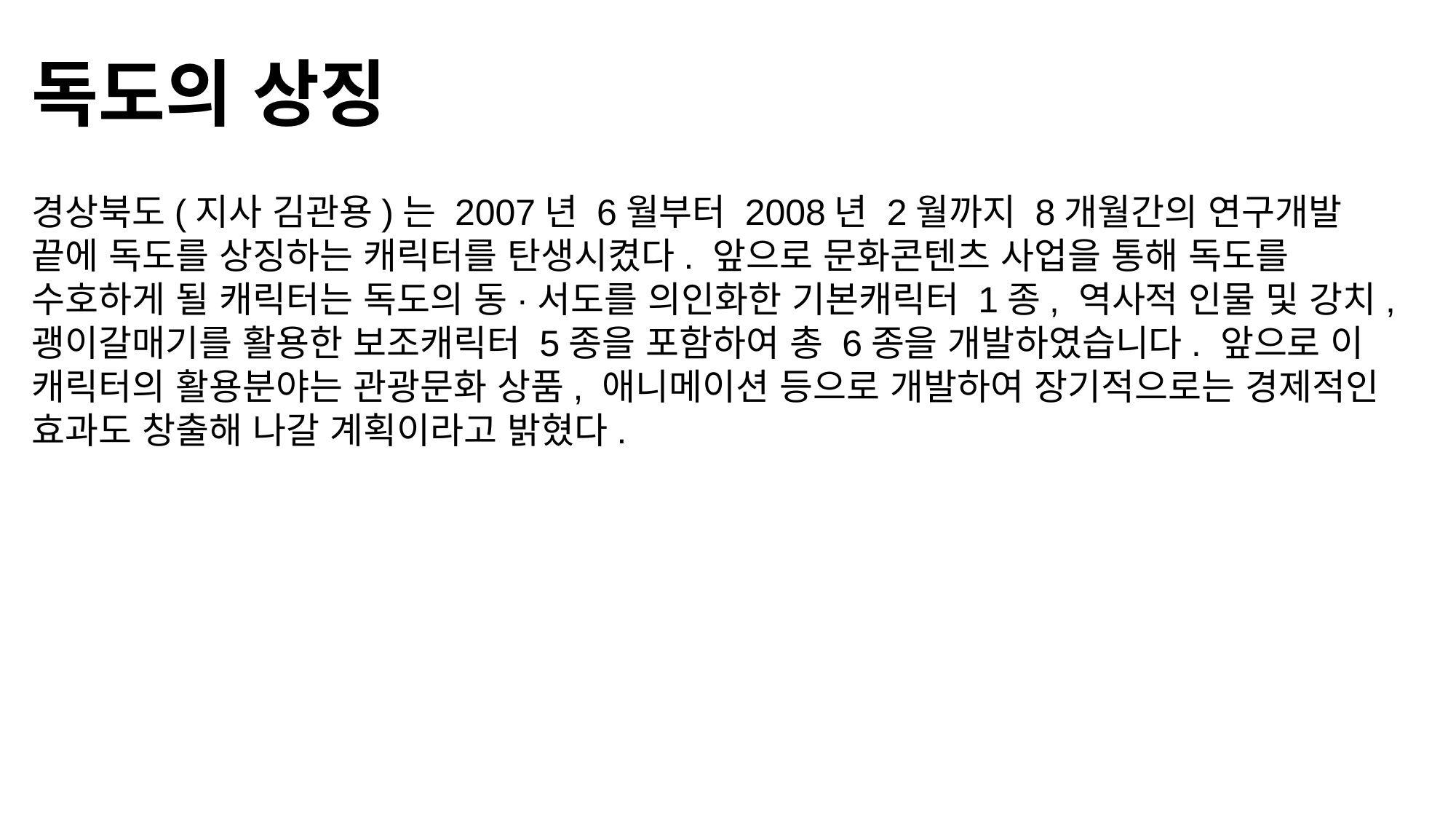

독도의 상징
경상북도(지사 김관용)는 2007년 6월부터 2008년 2월까지 8개월간의 연구개발 끝에 독도를 상징하는 캐릭터를 탄생시켰다. 앞으로 문화콘텐츠 사업을 통해 독도를 수호하게 될 캐릭터는 독도의 동·서도를 의인화한 기본캐릭터 1종, 역사적 인물 및 강치, 괭이갈매기를 활용한 보조캐릭터 5종을 포함하여 총 6종을 개발하였습니다. 앞으로 이 캐릭터의 활용분야는 관광문화 상품, 애니메이션 등으로 개발하여 장기적으로는 경제적인 효과도 창출해 나갈 계획이라고 밝혔다.